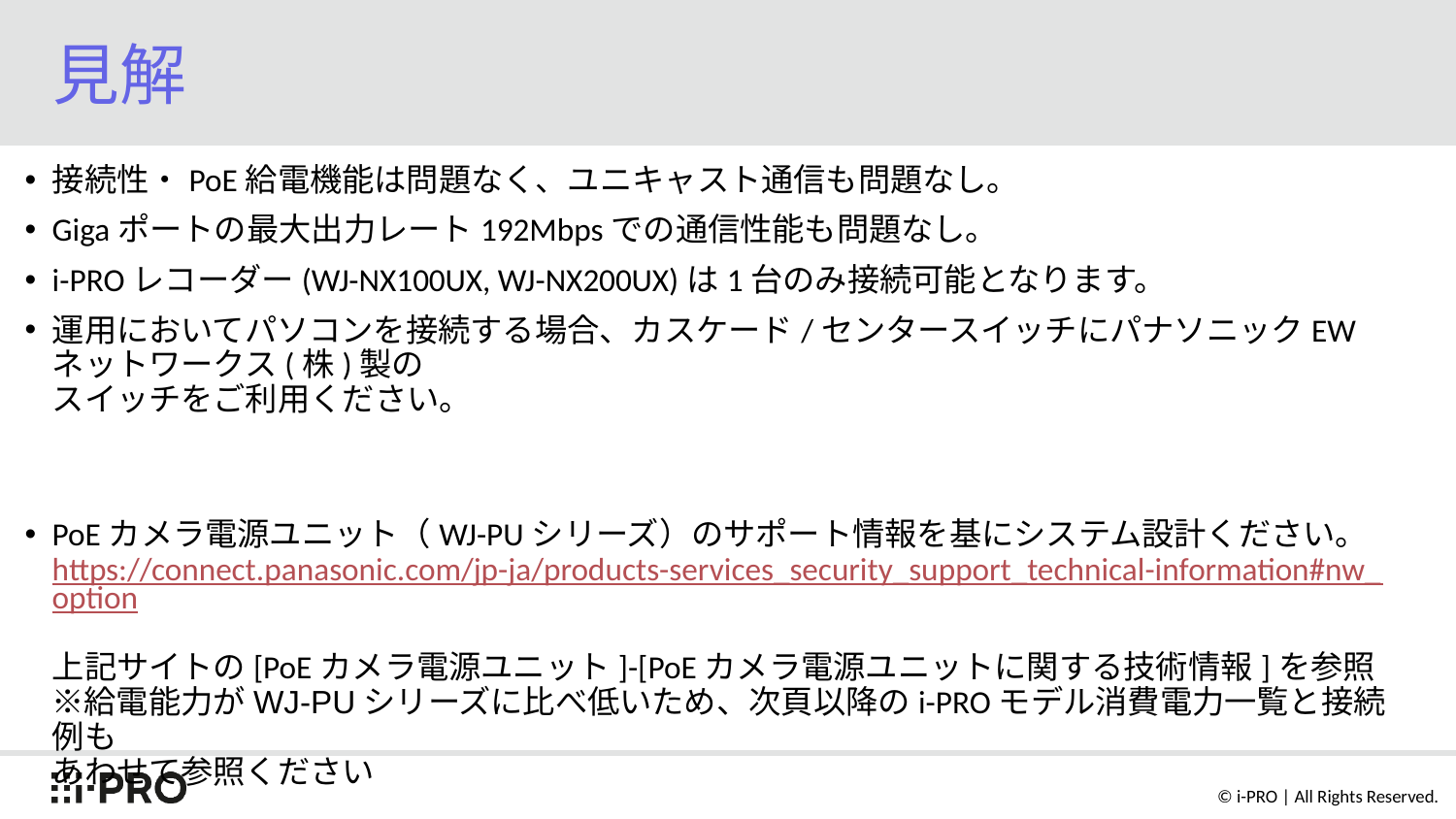

# 見解
接続性・PoE給電機能は問題なく、ユニキャスト通信も問題なし。
Gigaポートの最大出力レート192Mbpsでの通信性能も問題なし。
i-PROレコーダー(WJ-NX100UX, WJ-NX200UX)は1台のみ接続可能となります。
運用においてパソコンを接続する場合、カスケード/センタースイッチにパナソニックEWネットワークス(株)製の
スイッチをご利用ください。

PoEカメラ電源ユニット（WJ-PUシリーズ）のサポート情報を基にシステム設計ください。
https://connect.panasonic.com/jp-ja/products-services_security_support_technical-information#nw_option
上記サイトの[PoEカメラ電源ユニット]-[PoEカメラ電源ユニットに関する技術情報]を参照
※給電能力がWJ-PUシリーズに比べ低いため、次頁以降のi-PROモデル消費電力一覧と接続例も
あわせて参照ください